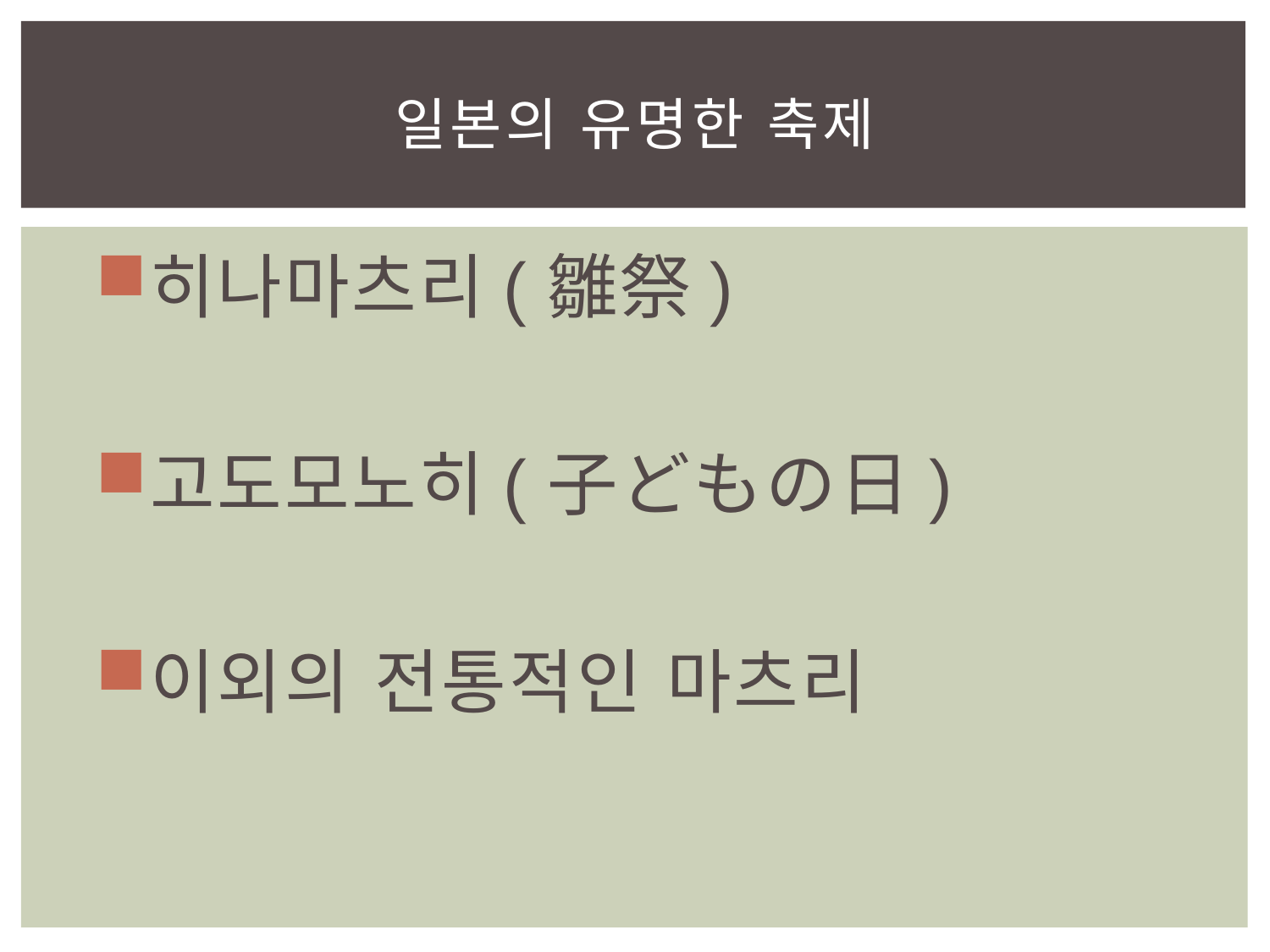

# 일본의 유명한 축제
히나마츠리(雛祭)

고도모노히(子どもの日)

이외의 전통적인 마츠리